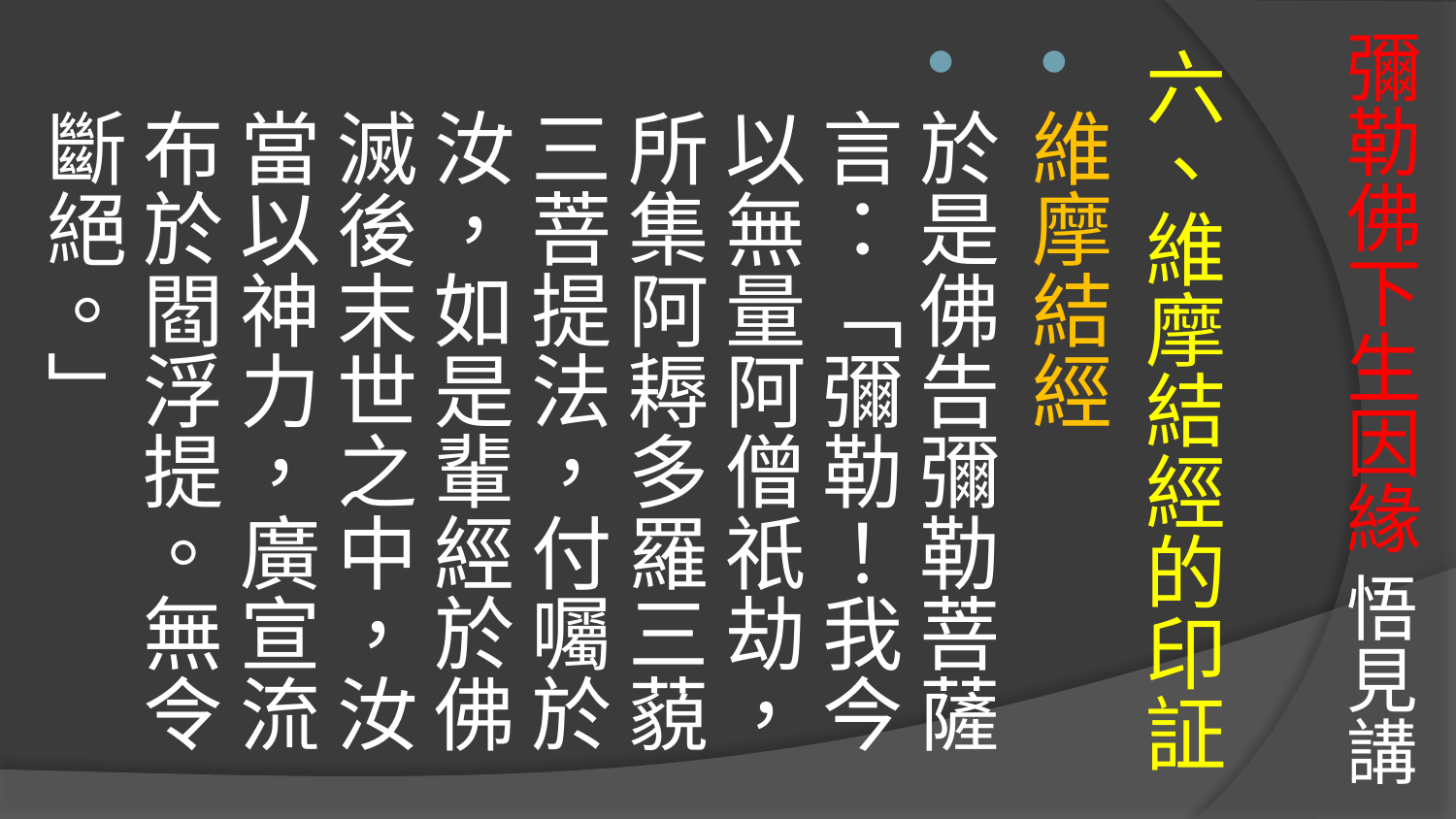

# 彌勒佛下生因緣 悟見講
六、維摩結經的印証
維摩結經
於是佛告彌勒菩薩言：「彌勒！我今以無量阿僧祇劫，所集阿耨多羅三藐三菩提法，付囑於汝，如是輩經於佛滅後末世之中，汝當以神力，廣宣流布於閻浮提。無令斷絕。」